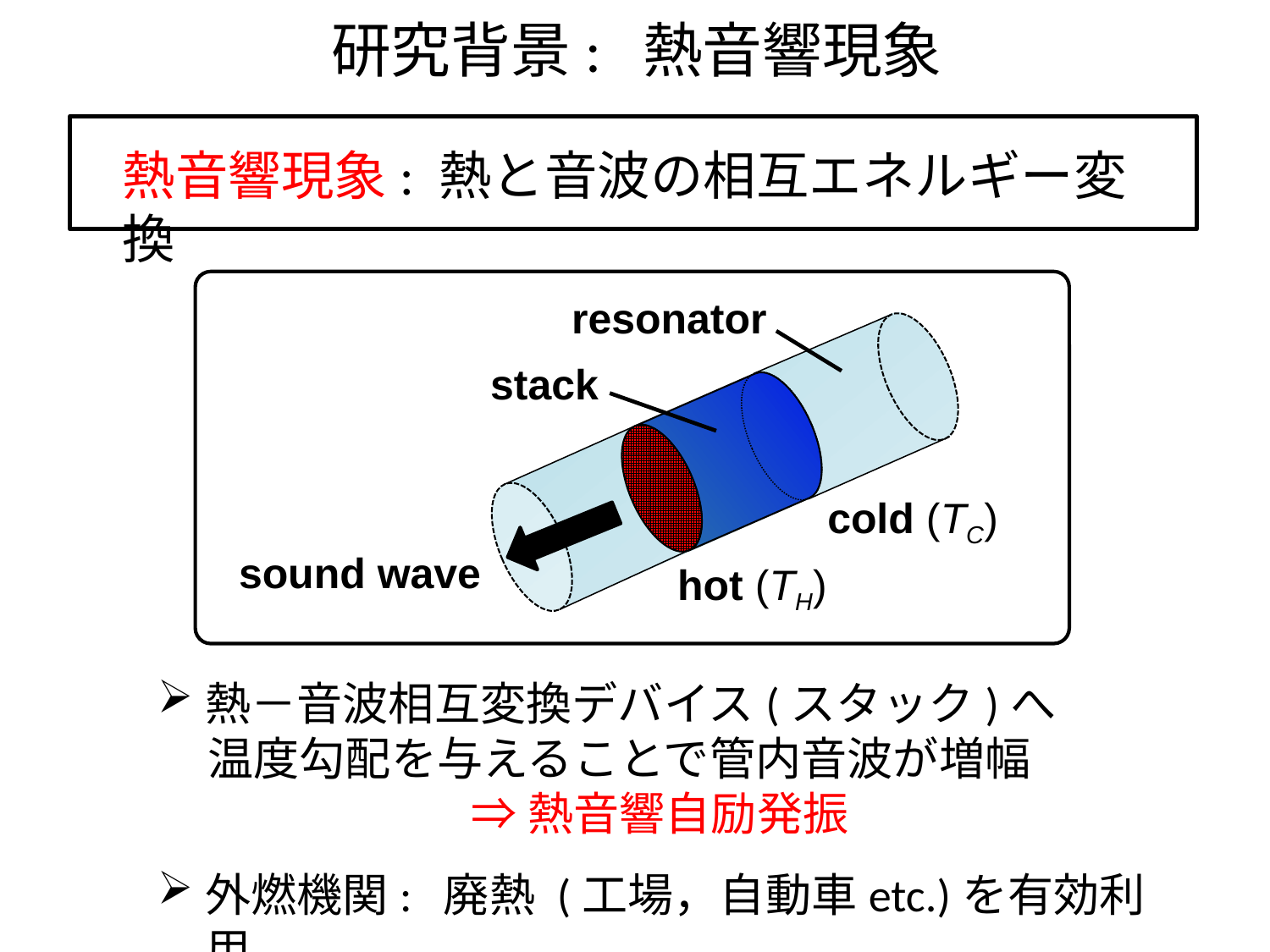

研究背景:  熱音響現象

熱音響現象: 熱と音波の相互エネルギー変換

resonator
stack
cold (TC)
sound wave
hot (TH)
熱－音波相互変換デバイス(スタック)へ
	温度勾配を与えることで管内音波が増幅
⇒熱音響自励発振

外燃機関:  廃熱 (工場，自動車etc.)を有効利用